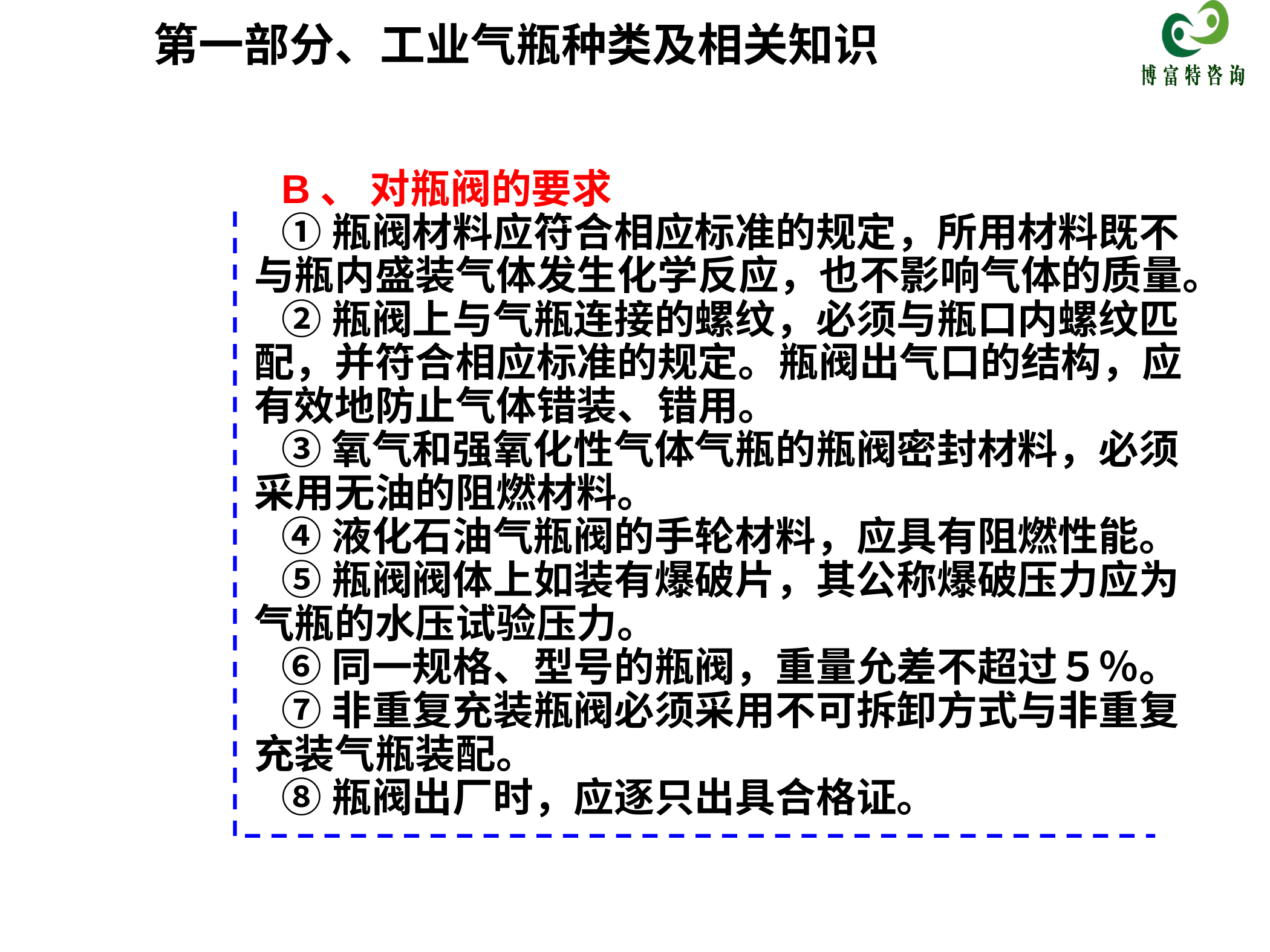

第一部分、工业气瓶种类及相关知识
B、 对瓶阀的要求
①瓶阀材料应符合相应标准的规定，所用材料既不与瓶内盛装气体发生化学反应，也不影响气体的质量。
②瓶阀上与气瓶连接的螺纹，必须与瓶口内螺纹匹配，并符合相应标准的规定。瓶阀出气口的结构，应有效地防止气体错装、错用。
③氧气和强氧化性气体气瓶的瓶阀密封材料，必须采用无油的阻燃材料。
④液化石油气瓶阀的手轮材料，应具有阻燃性能。
⑤瓶阀阀体上如装有爆破片，其公称爆破压力应为气瓶的水压试验压力。
⑥同一规格、型号的瓶阀，重量允差不超过５％。
⑦非重复充装瓶阀必须采用不可拆卸方式与非重复充装气瓶装配。
⑧瓶阀出厂时，应逐只出具合格证。